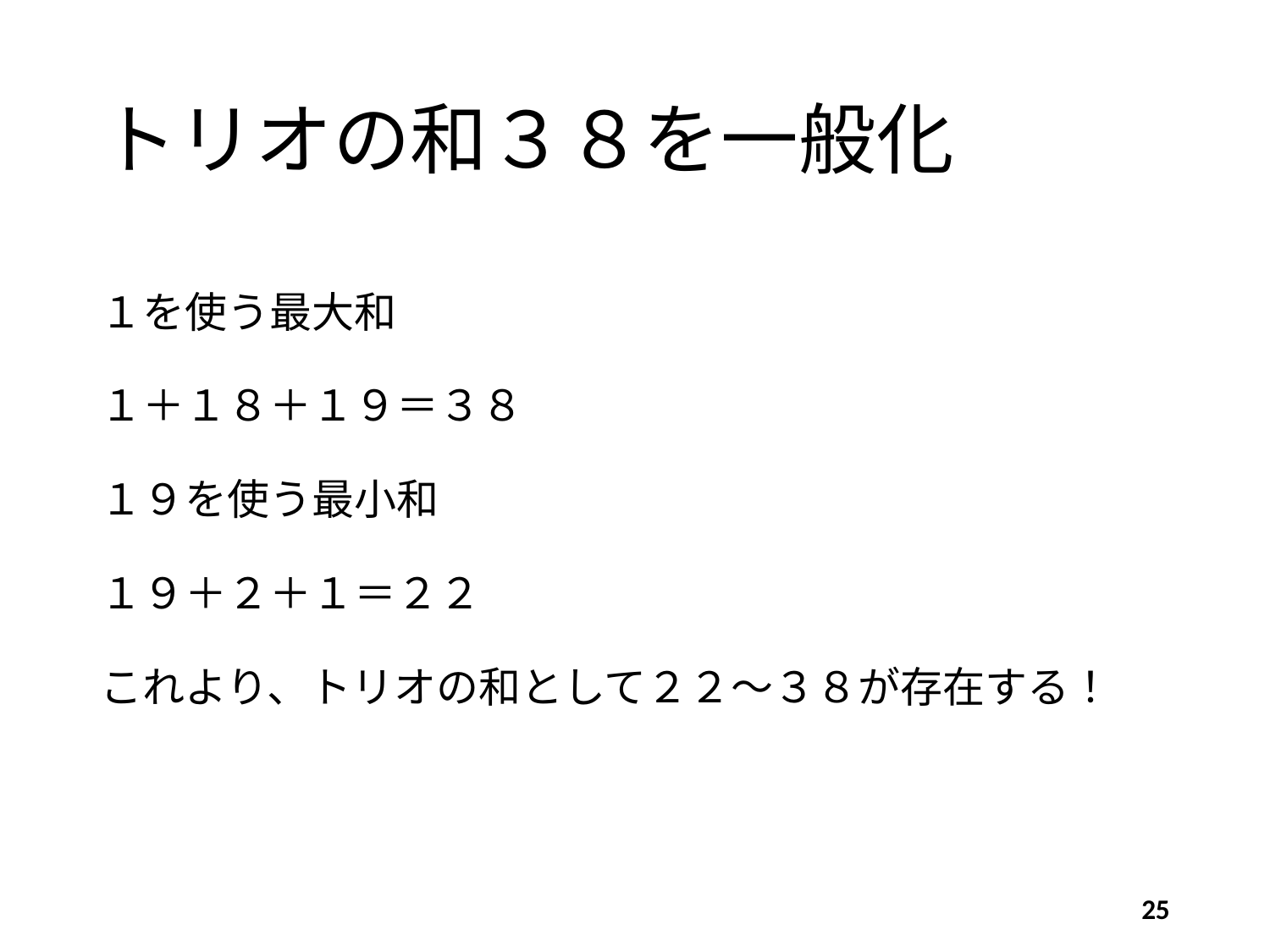

# トリオの和３８を一般化
１を使う最大和
１＋１８＋１９＝３８
１９を使う最小和
１９＋２＋１＝２２
これより、トリオの和として２２～３８が存在する！
25